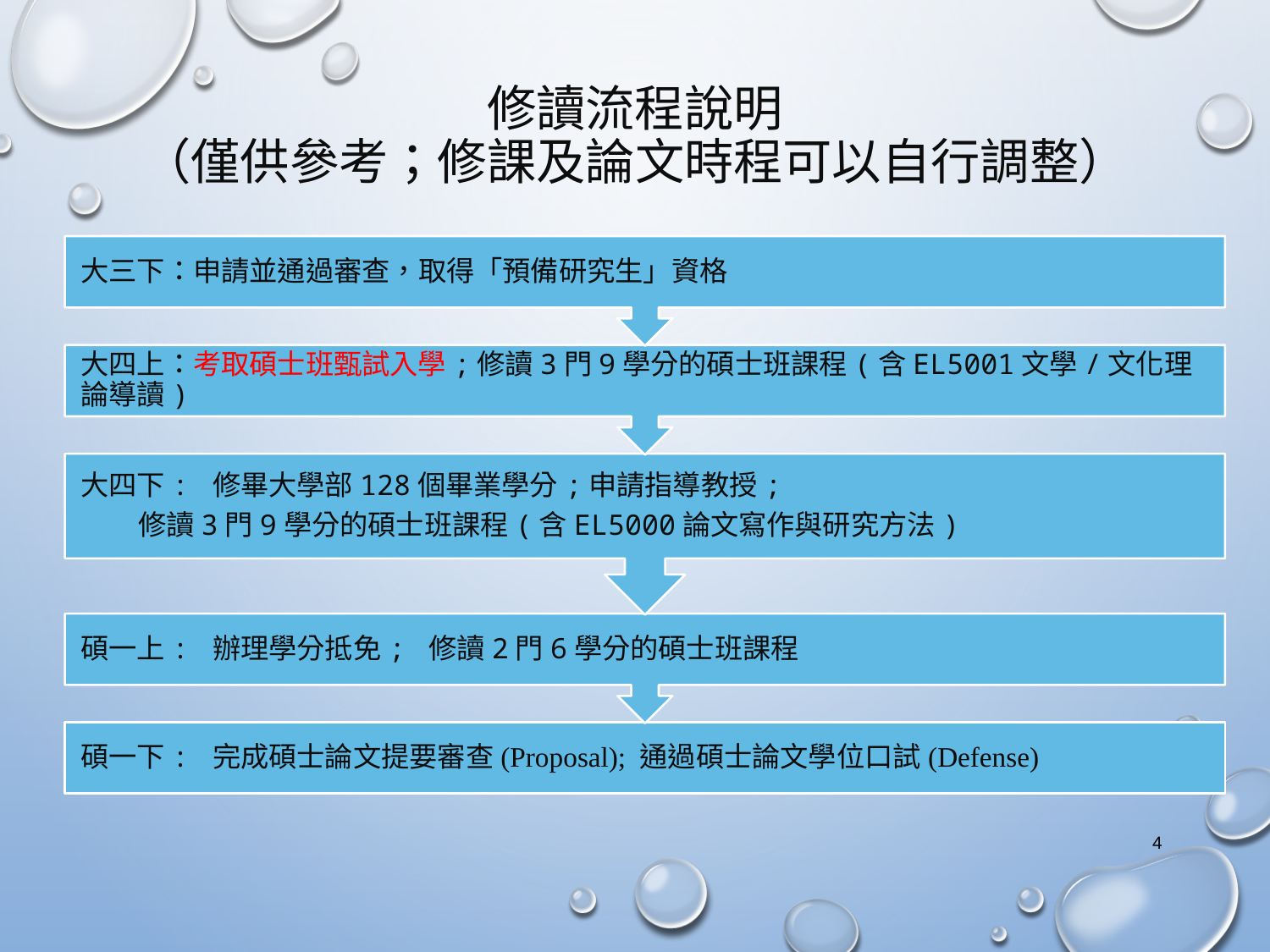

# 修讀流程說明 （僅供參考；修課及論文時程可以自行調整）
碩一下: 完成碩士論文提要審查(Proposal); 通過碩士論文學位口試(Defense)
碩一上: 辦理學分抵免; 修讀2門6學分的碩士班課程
大四下: 修畢大學部128個畢業學分;申請指導教授;
        修讀3門9學分的碩士班課程(含EL5000論文寫作與研究方法)
大四上：考取碩士班甄試入學;修讀3門9學分的碩士班課程(含EL5001文學/文化理論導讀)
大三下：申請並通過審查，取得「預備研究生」資格

4